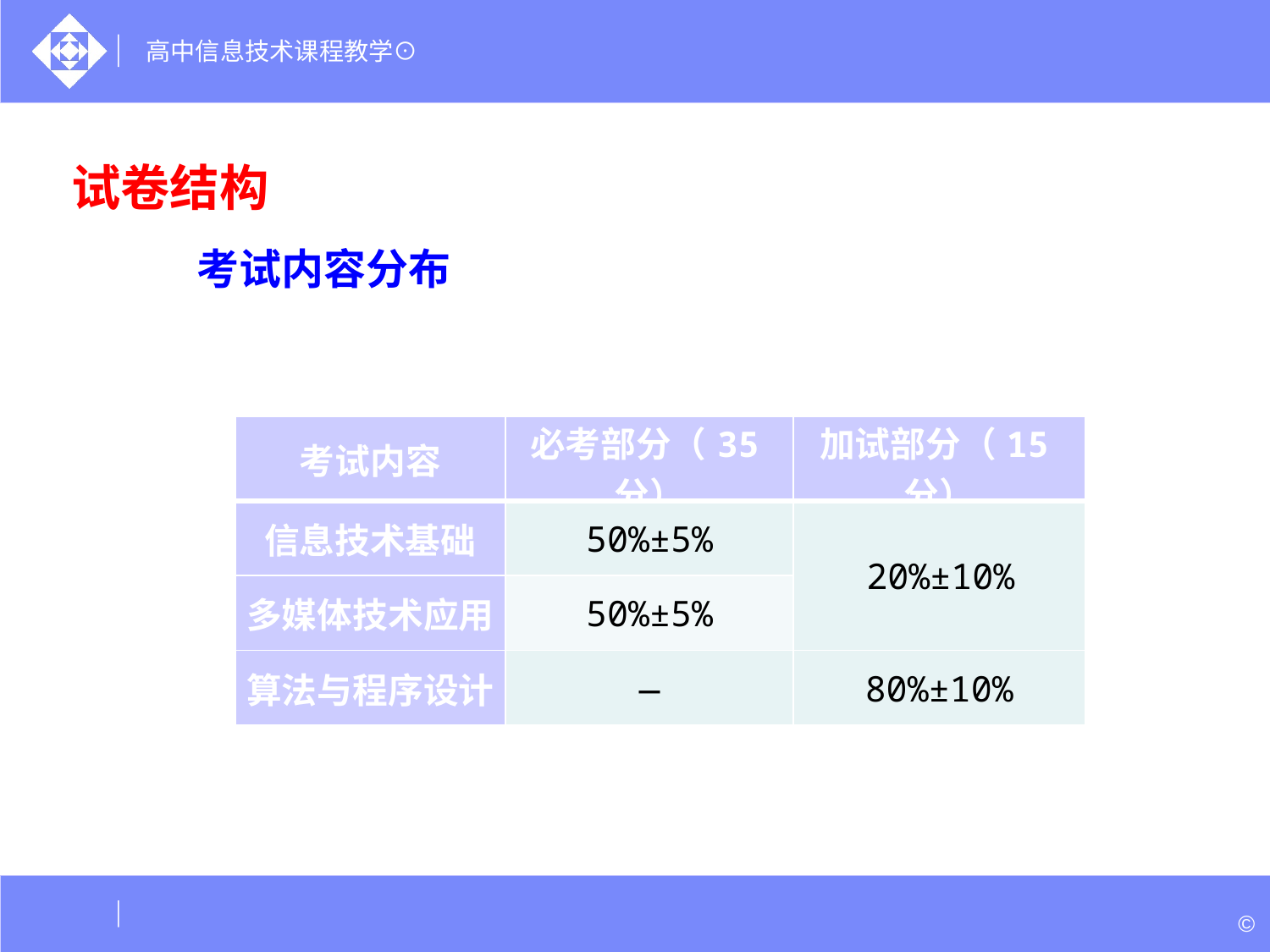

试卷结构
考试内容分布

| 考试内容 | 必考部分（35分） | 加试部分（15分） |
| --- | --- | --- |
| 信息技术基础 | 50%±5% | 20%±10% |
| 多媒体技术应用 | 50%±5% |  |
| 算法与程序设计 | — | 80%±10% |